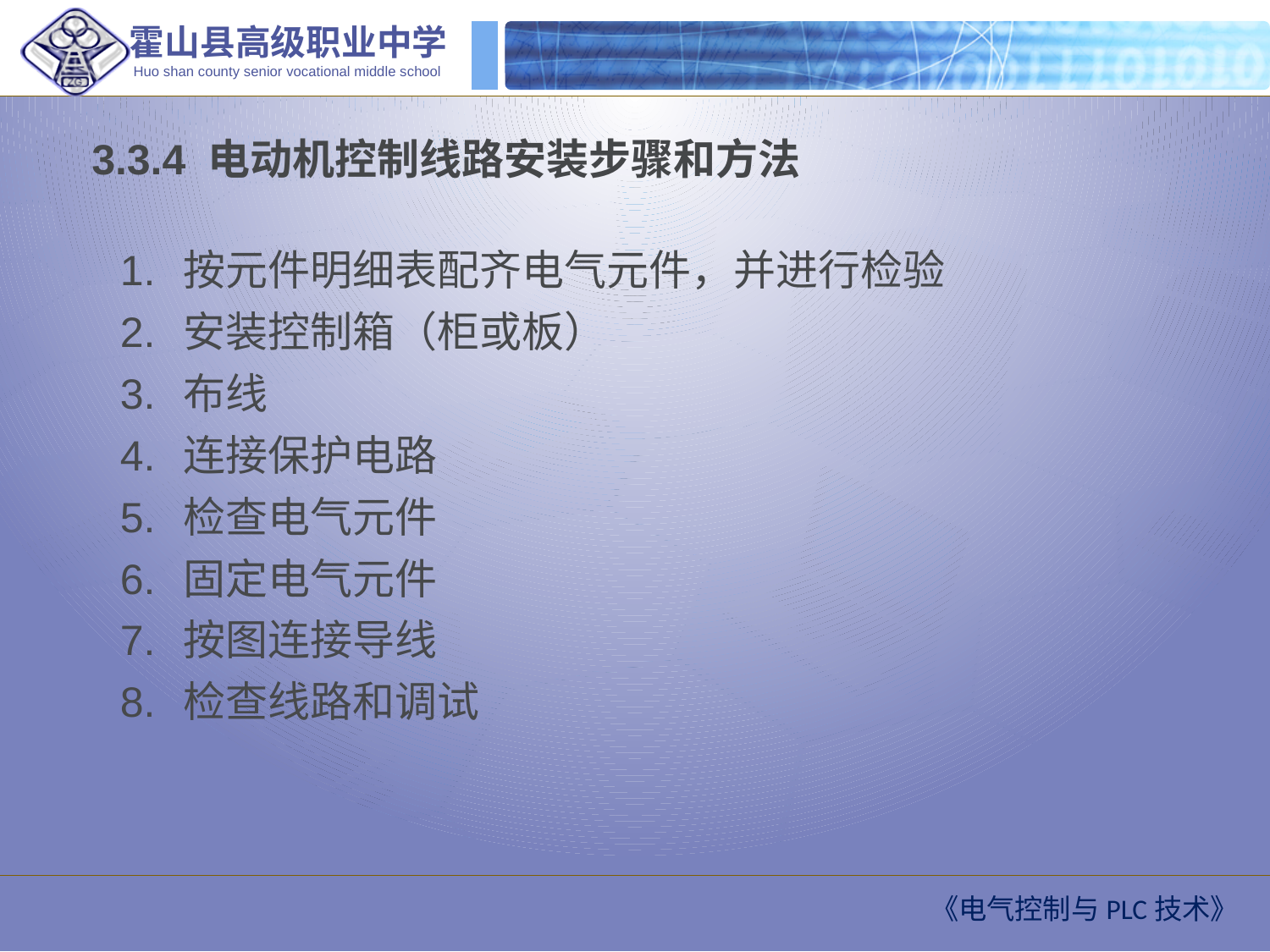

3.3.4 电动机控制线路安装步骤和方法
按元件明细表配齐电气元件，并进行检验
安装控制箱（柜或板）
布线
连接保护电路
检查电气元件
固定电气元件
按图连接导线
检查线路和调试